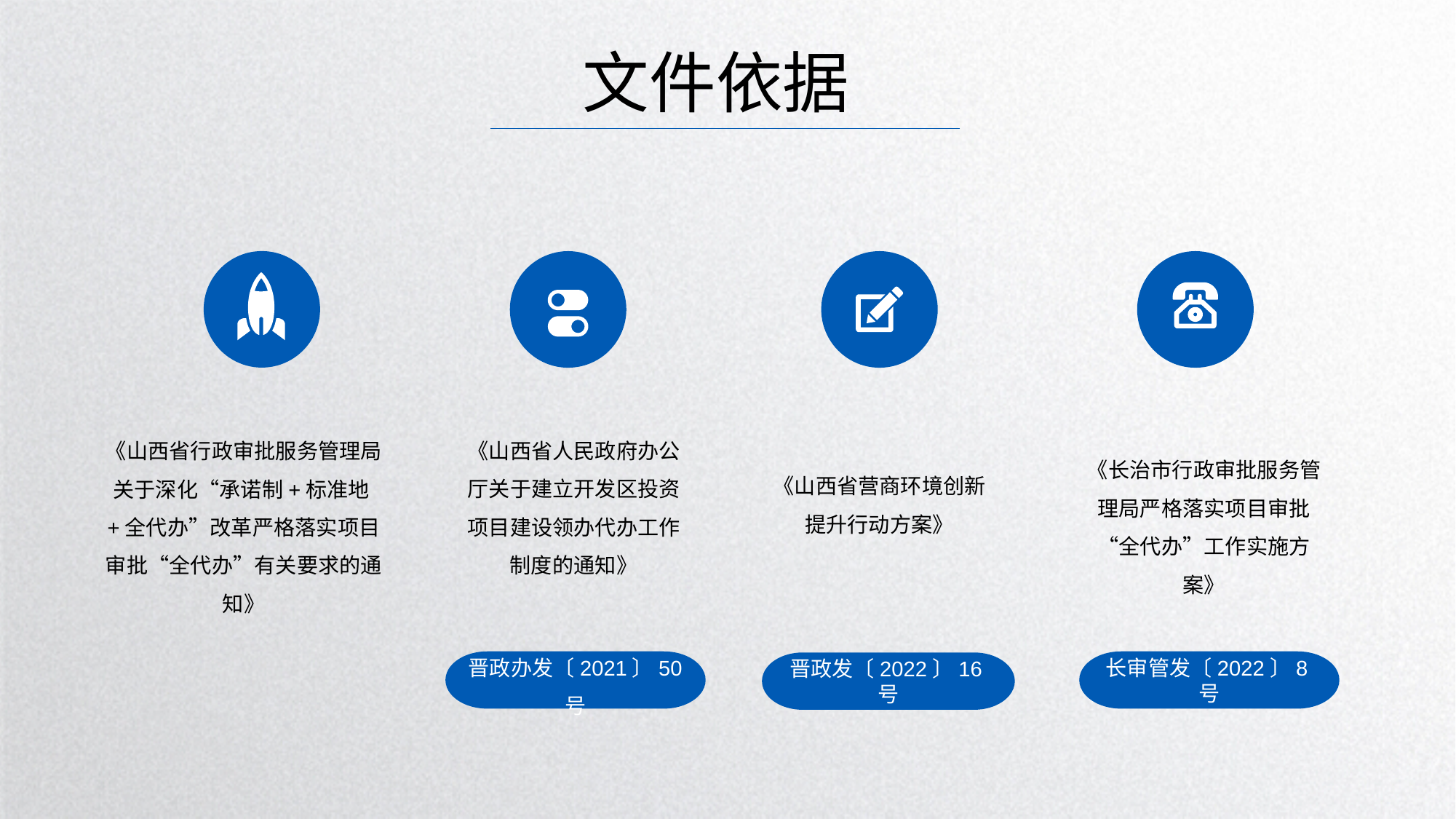

文件依据

《山西省人民政府办公厅关于建立开发区投资项目建设领办代办工作制度的通知》
晋政办发〔2021〕50号

《山西省营商环境创新提升行动方案》
晋政发〔2022〕16号

《长治市行政审批服务管理局严格落实项目审批“全代办”工作实施方案》
长审管发〔2022〕8号

《山西省行政审批服务管理局关于深化“承诺制+标准地+全代办”改革严格落实项目审批“全代办”有关要求的通知》